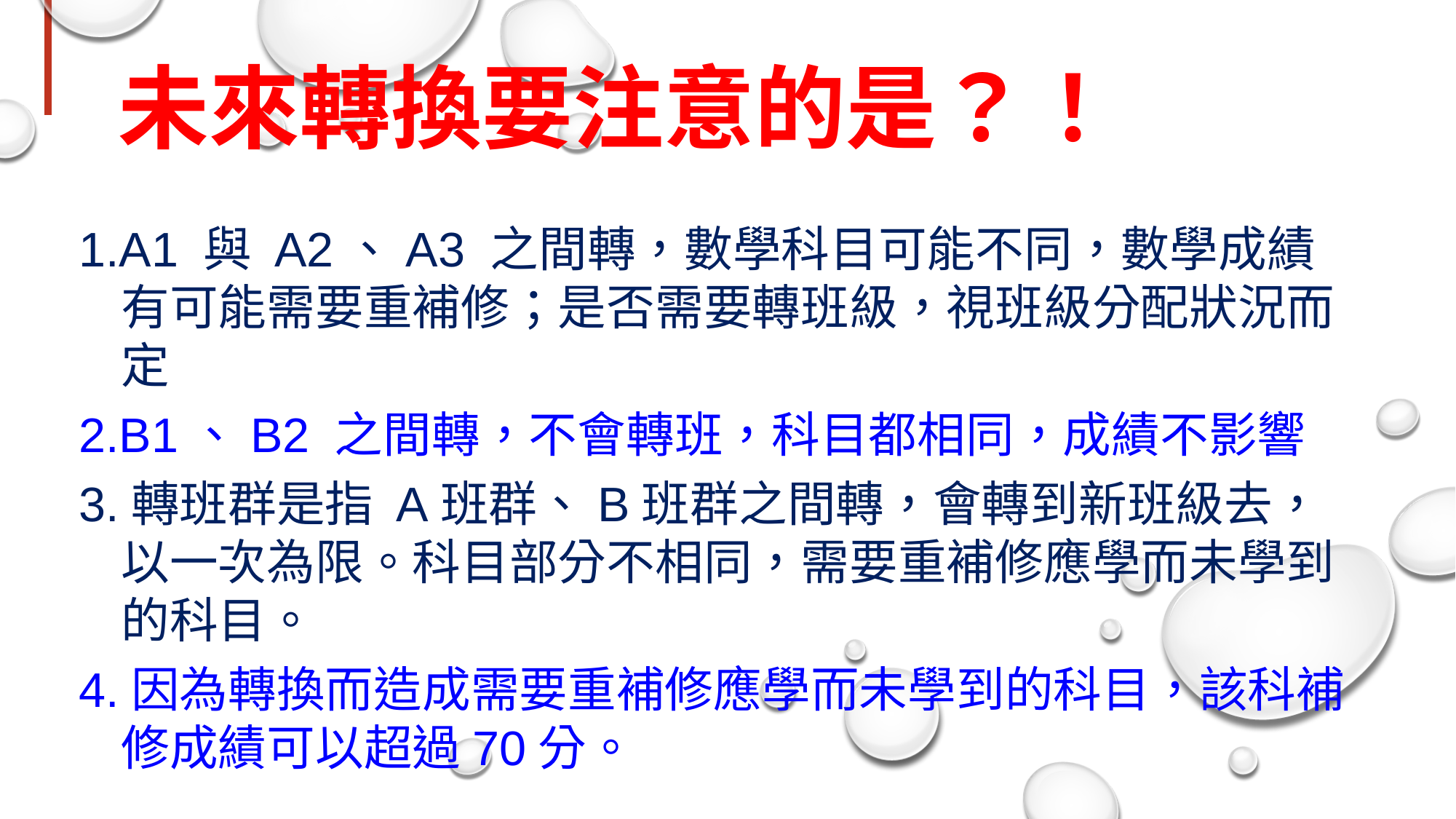

未來轉換要注意的是？！
1.A1 與 A2、A3 之間轉，數學科目可能不同，數學成績有可能需要重補修；是否需要轉班級，視班級分配狀況而定

2.B1、B2 之間轉，不會轉班，科目都相同，成績不影響

3.轉班群是指 A班群、B班群之間轉，會轉到新班級去，以一次為限。科目部分不相同，需要重補修應學而未學到的科目。

4.因為轉換而造成需要重補修應學而未學到的科目，該科補修成績可以超過70分。